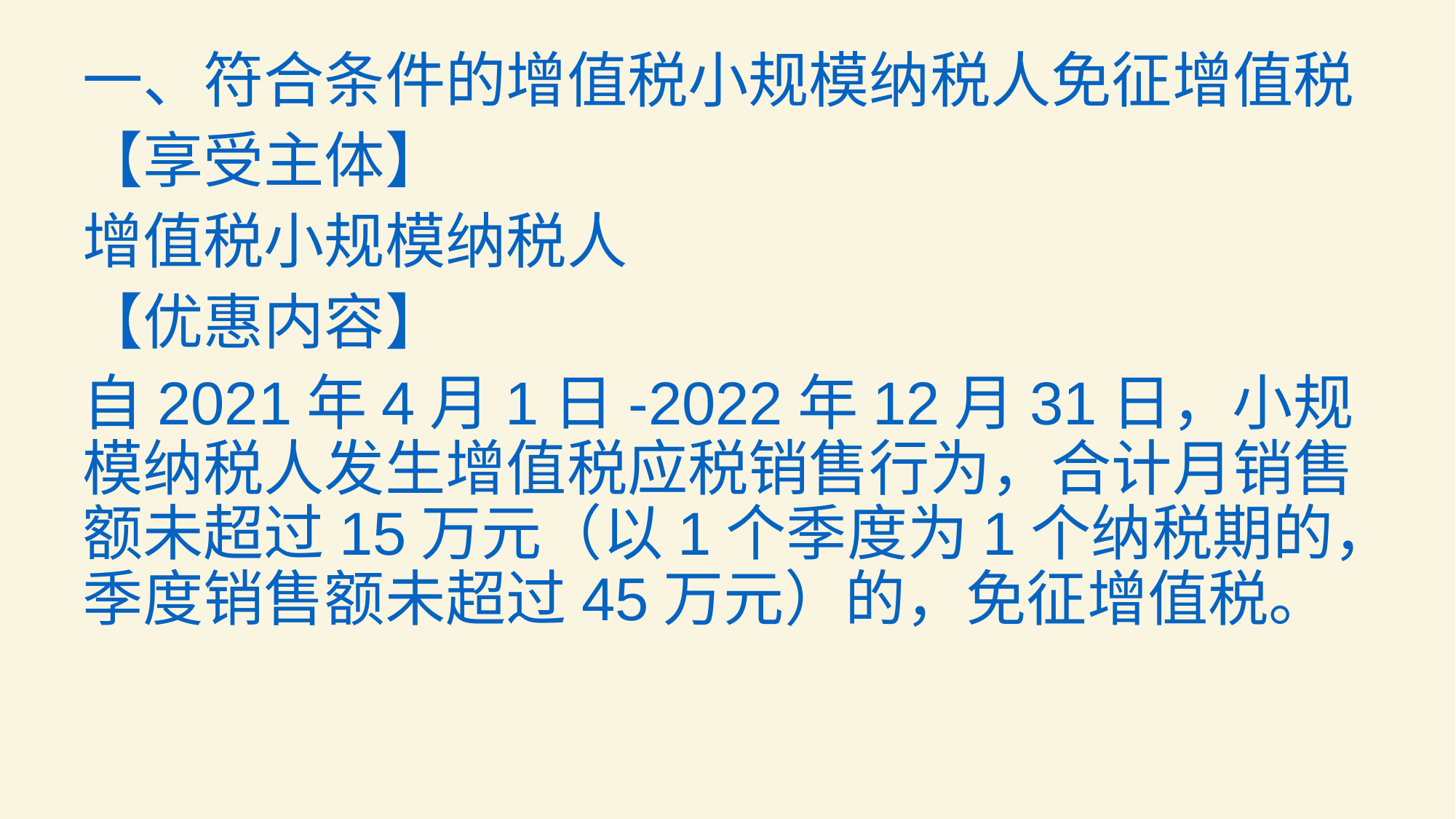

一、符合条件的增值税小规模纳税人免征增值税
【享受主体】
增值税小规模纳税人
【优惠内容】
自2021年4月1日-2022年12月31日，小规模纳税人发生增值税应税销售行为，合计月销售额未超过15万元（以1个季度为1个纳税期的，季度销售额未超过45万元）的，免征增值税。